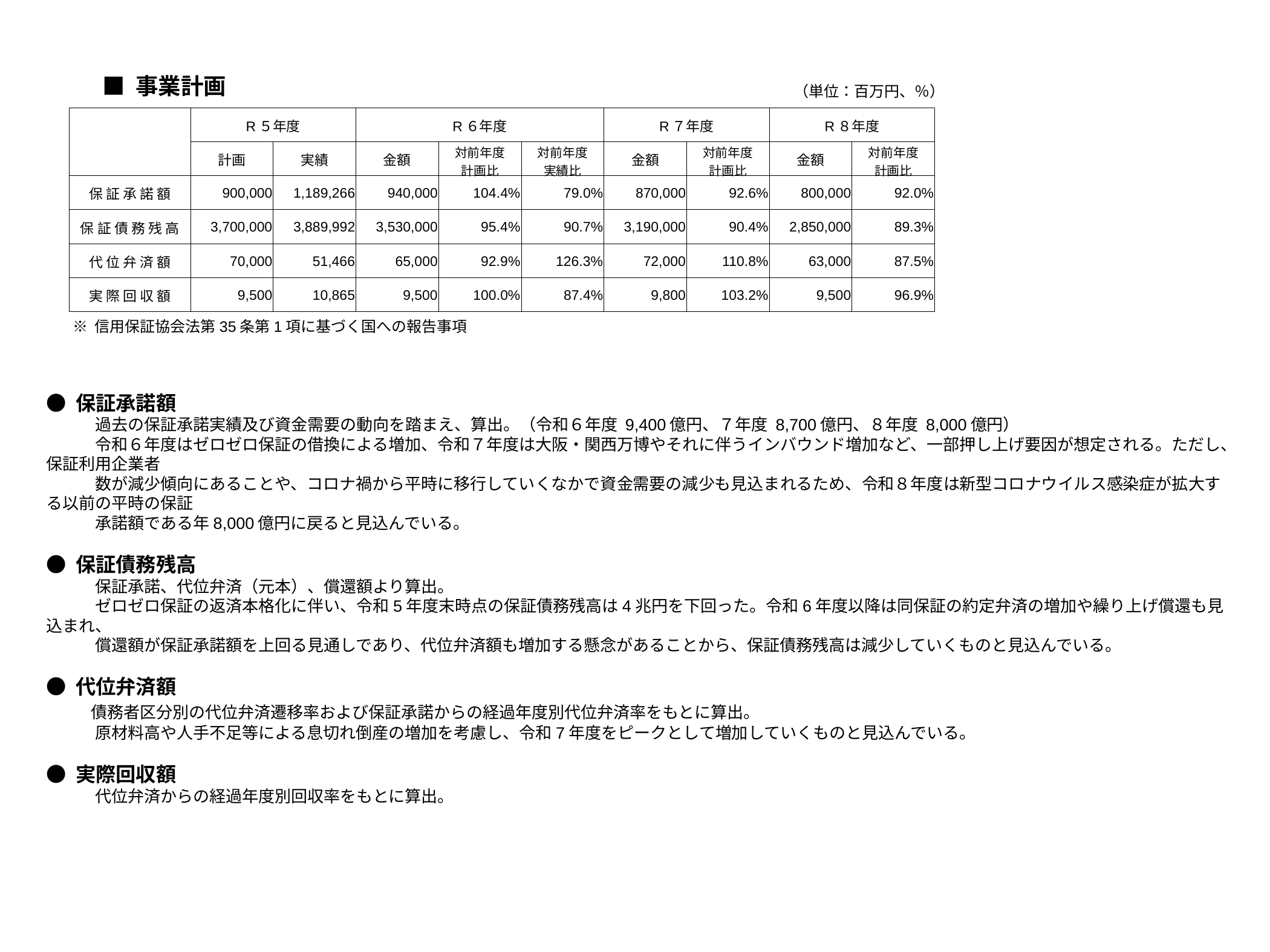

■ 事業計画
（単位：百万円、％）
|  | R５年度 |  | R６年度 |  |  | R７年度 |  | R８年度 |  |
| --- | --- | --- | --- | --- | --- | --- | --- | --- | --- |
|  | 計画 | 実績 | 金額 | 対前年度 計画比 | 対前年度 実績比 | 金額 | 対前年度 計画比 | 金額 | 対前年度 計画比 |
| 保 証 承 諾 額 | 900,000 | 1,189,266 | 940,000 | 104.4% | 79.0% | 870,000 | 92.6% | 800,000 | 92.0% |
| 保 証 債 務 残 高 | 3,700,000 | 3,889,992 | 3,530,000 | 95.4% | 90.7% | 3,190,000 | 90.4% | 2,850,000 | 89.3% |
| 代 位 弁 済 額 | 70,000 | 51,466 | 65,000 | 92.9% | 126.3% | 72,000 | 110.8% | 63,000 | 87.5% |
| 実 際 回 収 額 | 9,500 | 10,865 | 9,500 | 100.0% | 87.4% | 9,800 | 103.2% | 9,500 | 96.9% |
※ 信用保証協会法第35条第1項に基づく国への報告事項
● 保証承諾額
　　　過去の保証承諾実績及び資金需要の動向を踏まえ、算出。（令和６年度 9,400億円、７年度 8,700億円、８年度 8,000億円）
　　　令和６年度はゼロゼロ保証の借換による増加、令和７年度は大阪・関西万博やそれに伴うインバウンド増加など、一部押し上げ要因が想定される。ただし、保証利用企業者
　　　数が減少傾向にあることや、コロナ禍から平時に移行していくなかで資金需要の減少も見込まれるため、令和８年度は新型コロナウイルス感染症が拡大する以前の平時の保証
　　　承諾額である年8,000億円に戻ると見込んでいる。

● 保証債務残高
　　　保証承諾、代位弁済（元本）、償還額より算出。
　　　ゼロゼロ保証の返済本格化に伴い、令和5年度末時点の保証債務残高は4兆円を下回った。令和6年度以降は同保証の約定弁済の増加や繰り上げ償還も見込まれ、
　　　償還額が保証承諾額を上回る見通しであり、代位弁済額も増加する懸念があることから、保証債務残高は減少していくものと見込んでいる。

● 代位弁済額
　 　債務者区分別の代位弁済遷移率および保証承諾からの経過年度別代位弁済率をもとに算出。
　　　原材料高や人手不足等による息切れ倒産の増加を考慮し、令和7年度をピークとして増加していくものと見込んでいる。

● 実際回収額
　　　代位弁済からの経過年度別回収率をもとに算出。